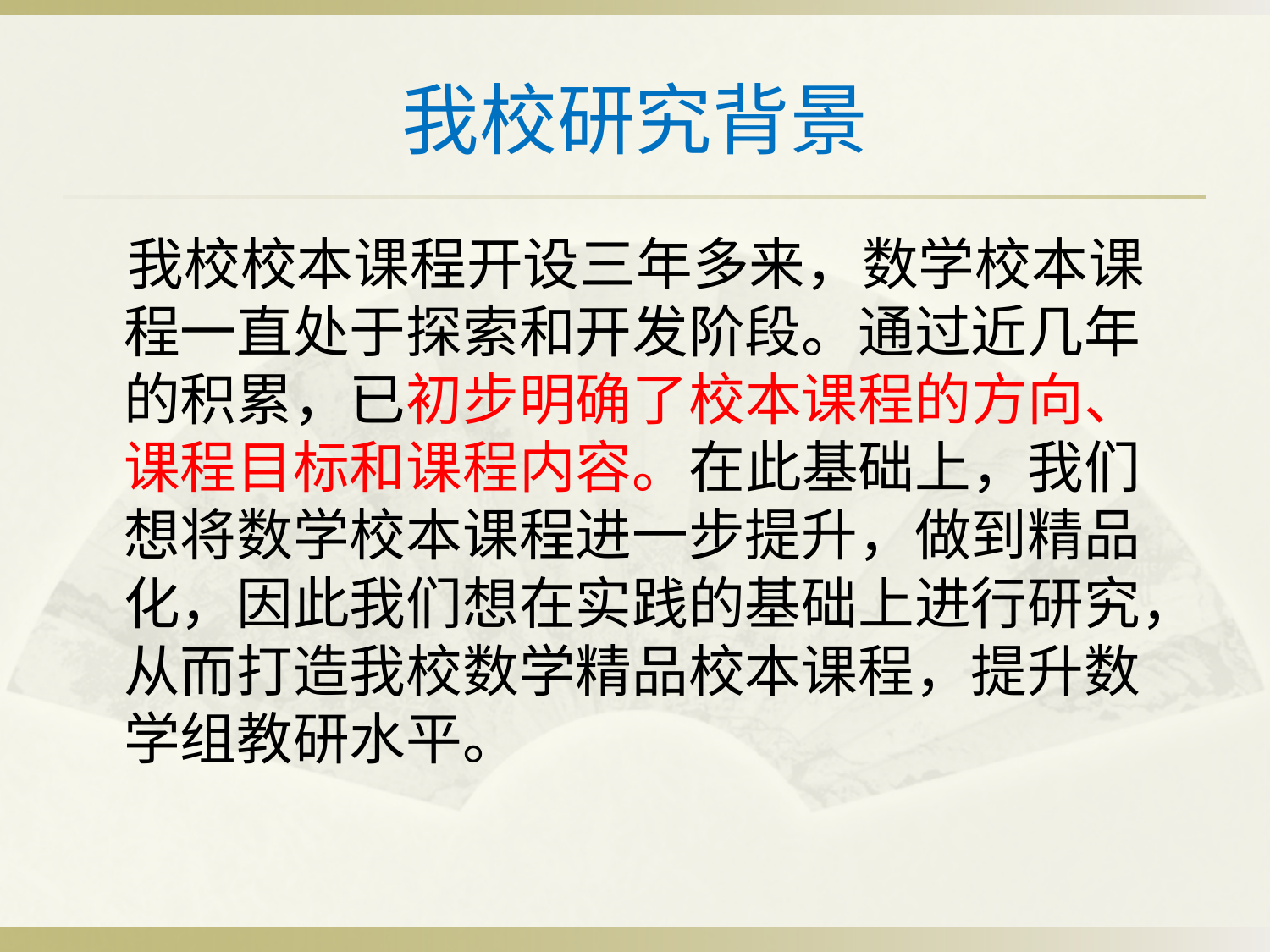

# 我校研究背景
   我校校本课程开设三年多来，数学校本课程一直处于探索和开发阶段。通过近几年的积累，已初步明确了校本课程的方向、课程目标和课程内容。在此基础上，我们想将数学校本课程进一步提升，做到精品化，因此我们想在实践的基础上进行研究，从而打造我校数学精品校本课程，提升数学组教研水平。